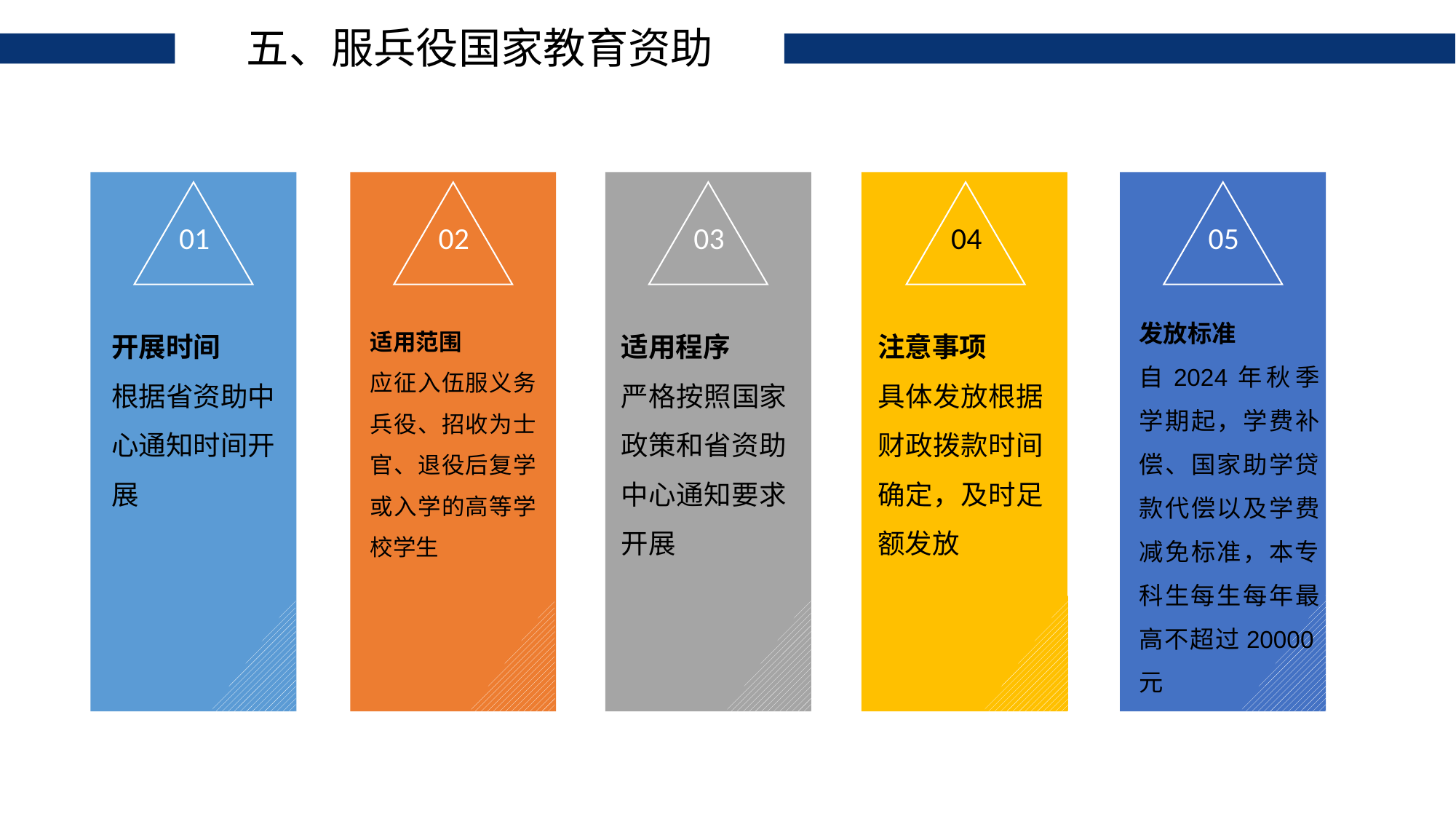

五、服兵役国家教育资助

01
开展时间
根据省资助中心通知时间开展

03
适用程序
严格按照国家政策和省资助中心通知要求开展

04
注意事项
具体发放根据财政拨款时间确定，及时足额发放

05
发放标准
自2024年秋季学期起，学费补偿、国家助学贷款代偿以及学费减免标准，本专科生每生每年最高不超过20000元

02
适用范围
应征入伍服义务兵役、招收为士官、退役后复学或入学的高等学校学生